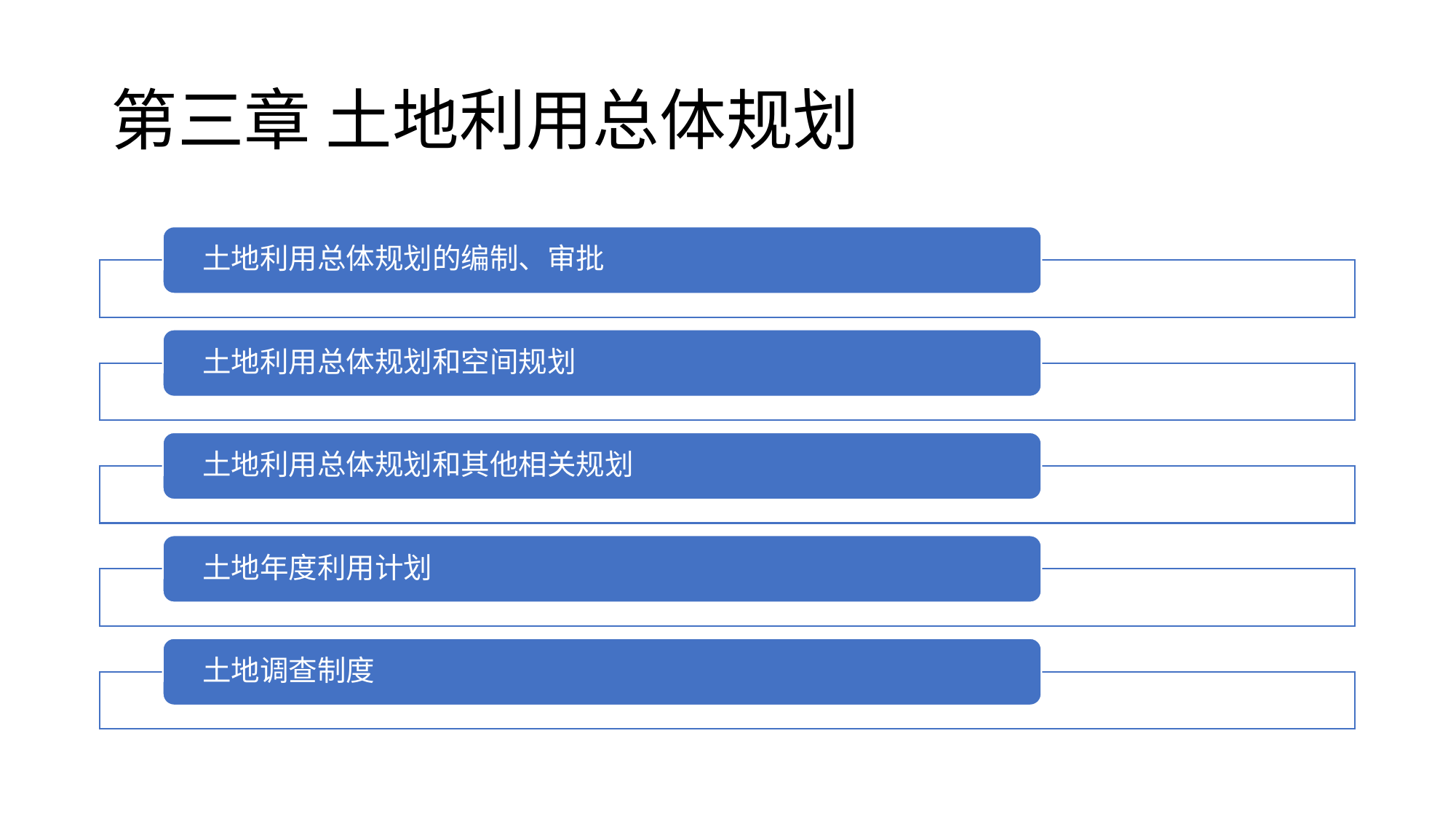

# 第三章 土地利用总体规划
土地利用总体规划的编制、审批
土地利用总体规划和空间规划
土地利用总体规划和其他相关规划
土地年度利用计划
土地调查制度